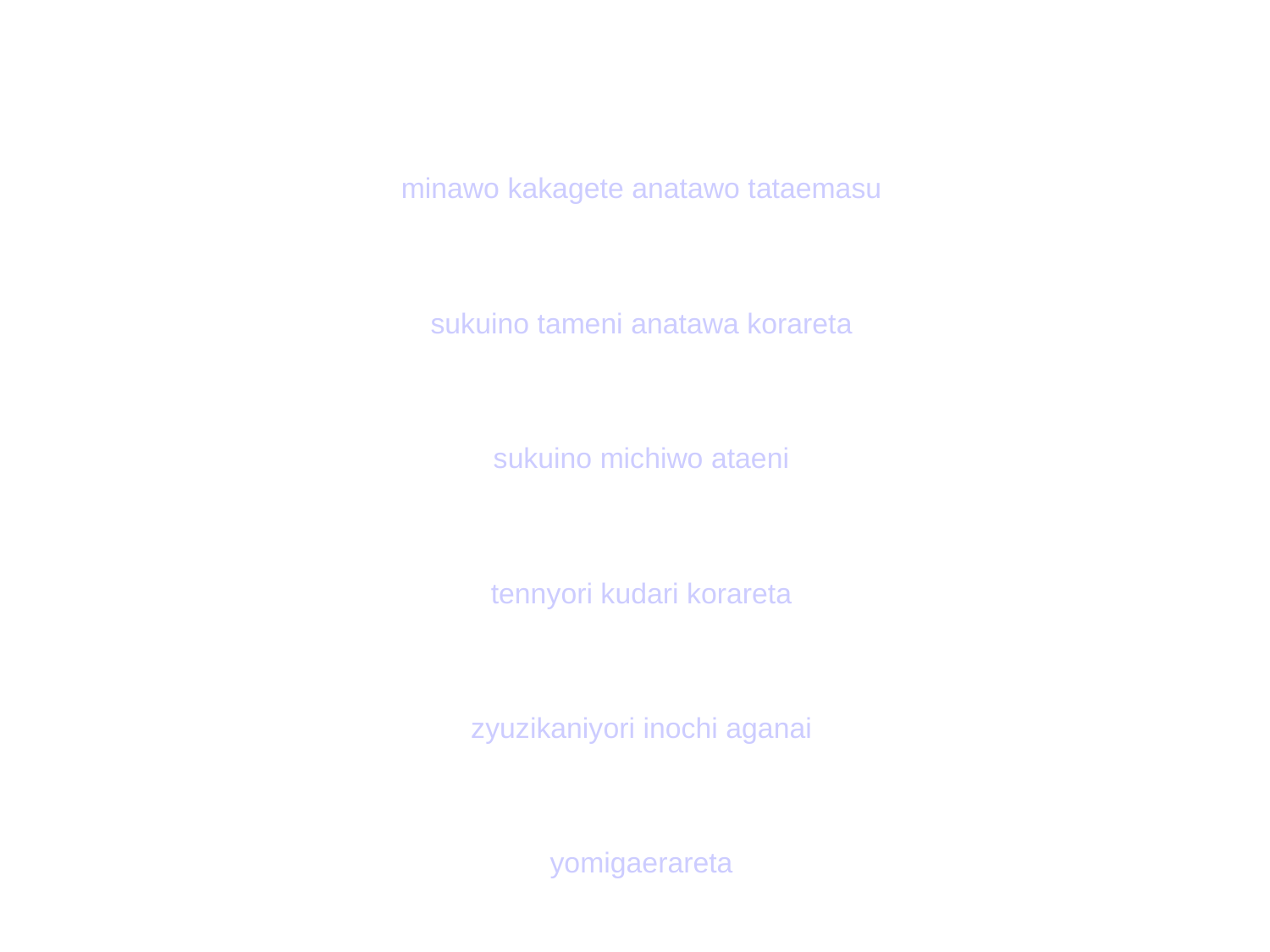

みなをかかげて
★W
494 G W  御名を掲げて
★４
御名をかかげて　あなたをたたえます

救いのために　あなたは来られた

救いの道を与えに

天よりくだり来られた

十字架により　命あがない

よみがえられた
minawo kakagete anatawo tataemasu

sukuino tameni anatawa korareta

sukuino michiwo ataeni

tennyori kudari korareta

zyuzikaniyori inochi aganai

yomigaerareta